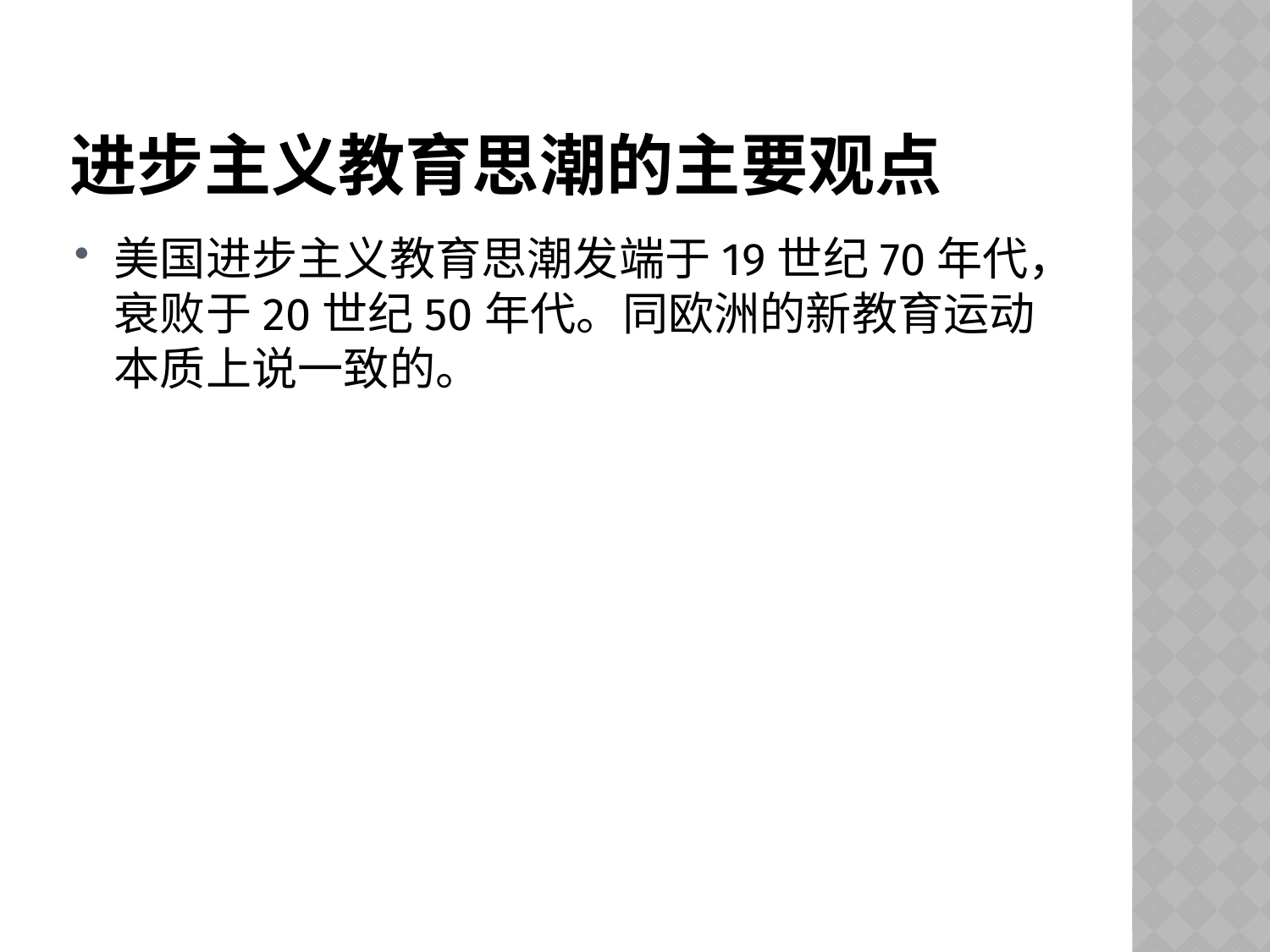

# 进步主义教育思潮的主要观点
美国进步主义教育思潮发端于19世纪70年代，衰败于20世纪50年代。同欧洲的新教育运动本质上说一致的。